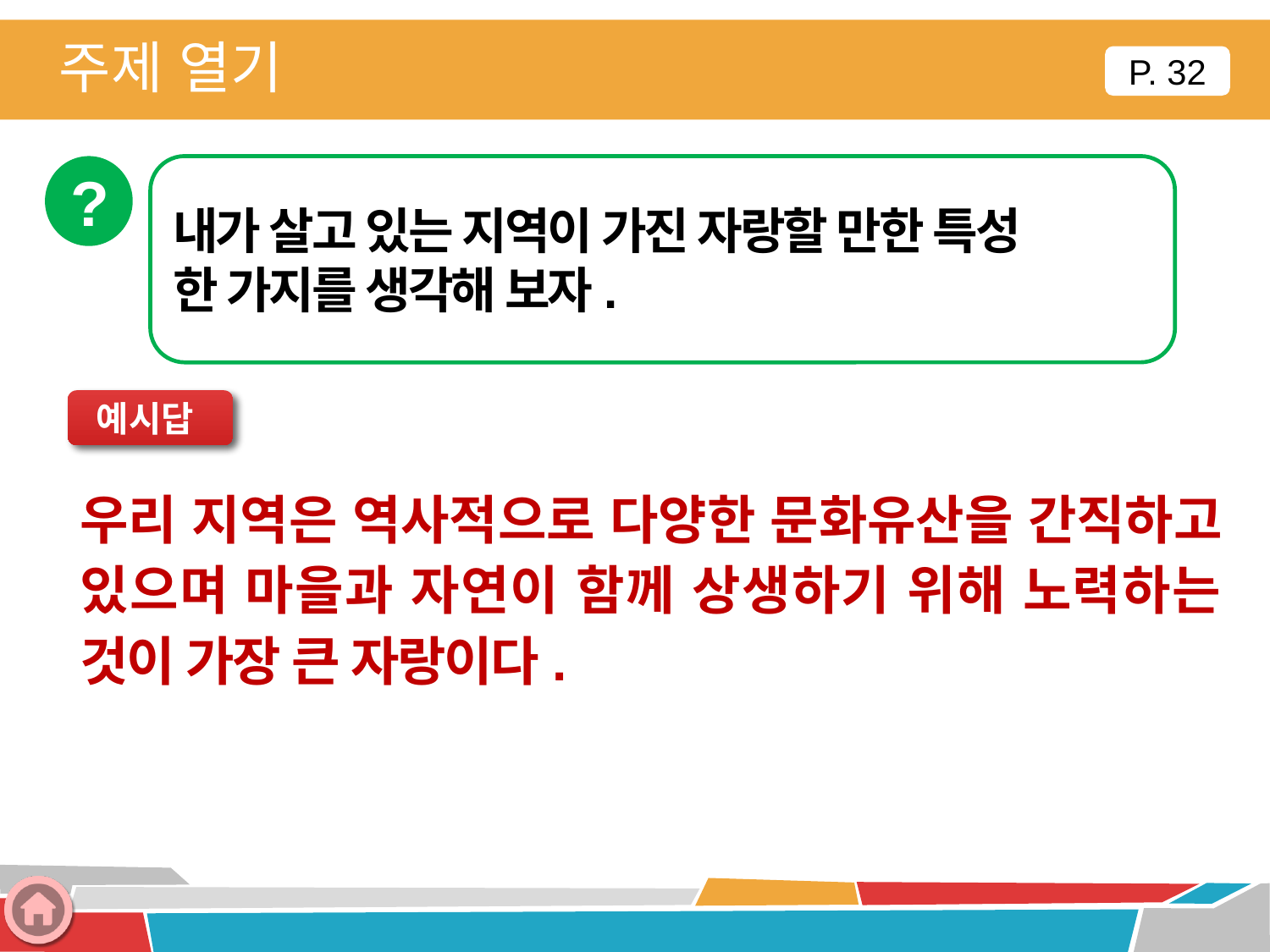

주제 열기
P. 32
?
내가 살고 있는 지역이 가진 자랑할 만한 특성
한 가지를 생각해 보자.
예시답
우리 지역은 역사적으로 다양한 문화유산을 간직하고 있으며 마을과 자연이 함께 상생하기 위해 노력하는 것이 가장 큰 자랑이다.